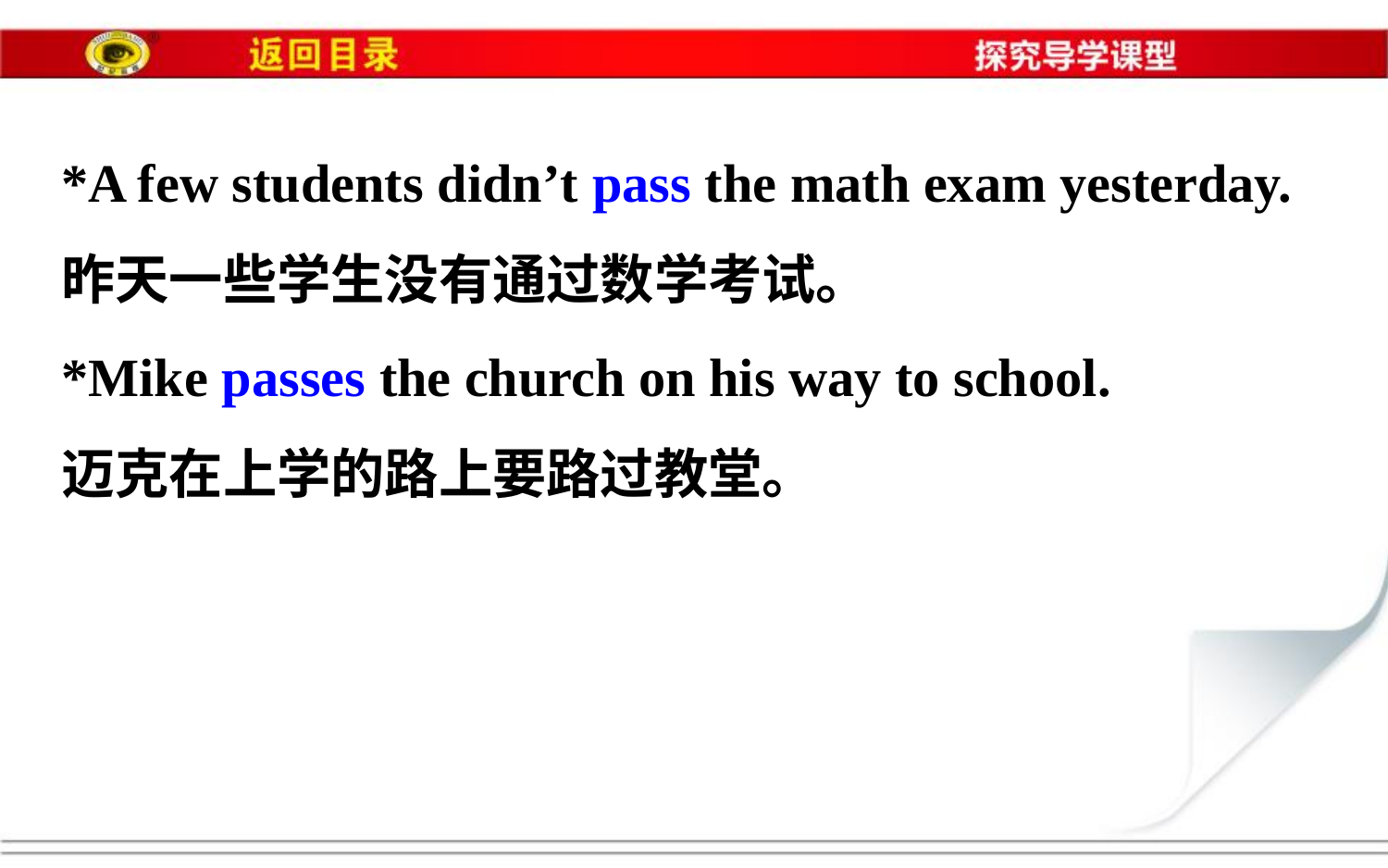

*A few students didn’t pass the math exam yesterday.
昨天一些学生没有通过数学考试。
*Mike passes the church on his way to school.
迈克在上学的路上要路过教堂。